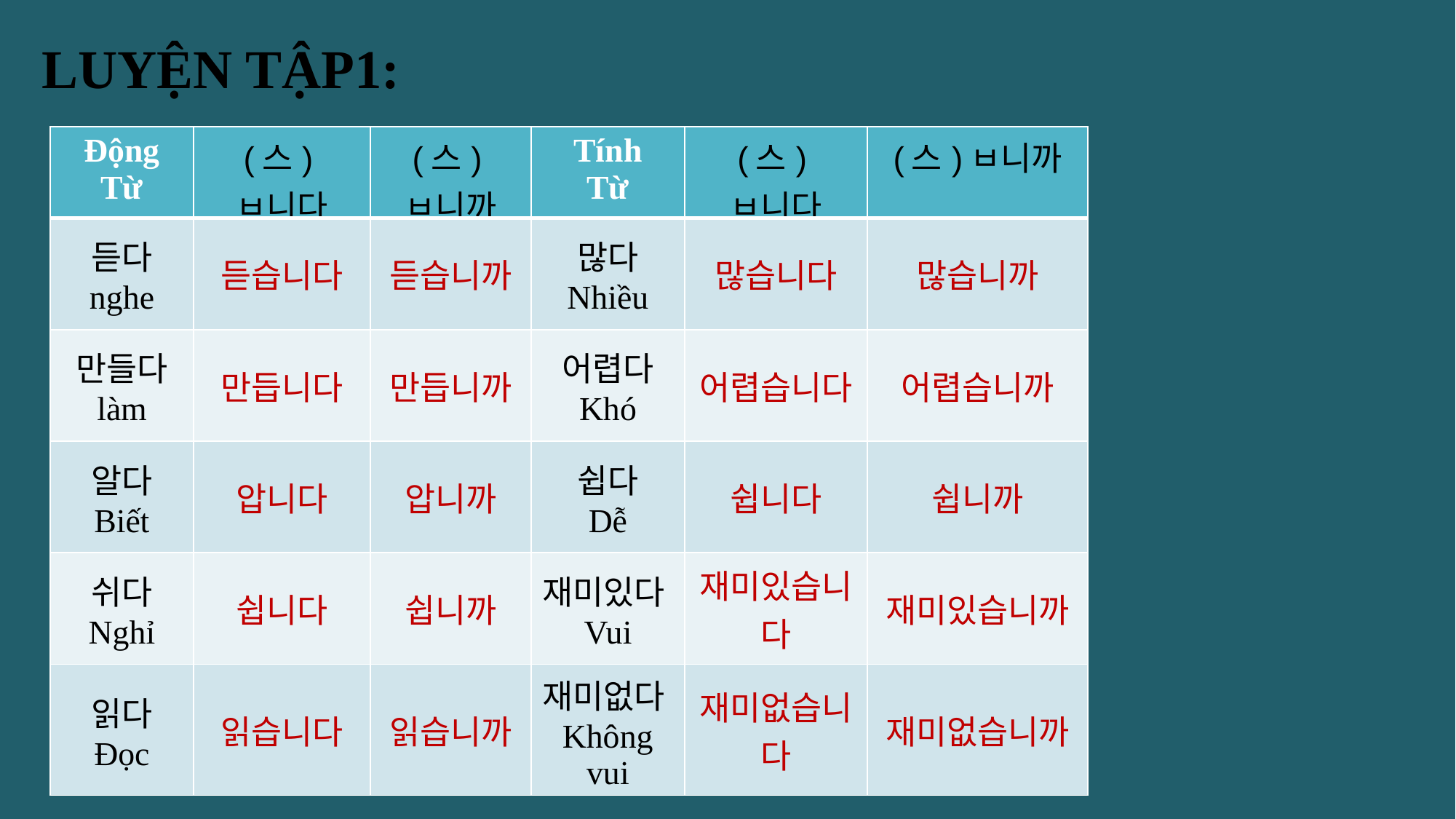

LUYỆN TẬP1:

| Động Từ | (스)ㅂ니다 | (스)ㅂ니까 | Tính Từ | (스)ㅂ니다 | (스)ㅂ니까 |
| --- | --- | --- | --- | --- | --- |
| 듣다 nghe | 듣습니다 | 듣습니까 | 많다 Nhiều | 많습니다 | 많습니까 |
| 만들다 làm | 만듭니다 | 만듭니까 | 어렵다 Khó | 어렵습니다 | 어렵습니까 |
| 알다 Biết | 압니다 | 압니까 | 쉽다 Dễ | 쉽니다 | 쉽니까 |
| 쉬다 Nghỉ | 쉽니다 | 쉽니까 | 재미있다Vui | 재미있습니다 | 재미있습니까 |
| 읽다 Đọc | 읽습니다 | 읽습니까 | 재미없다Không vui | 재미없습니다 | 재미없습니까 |